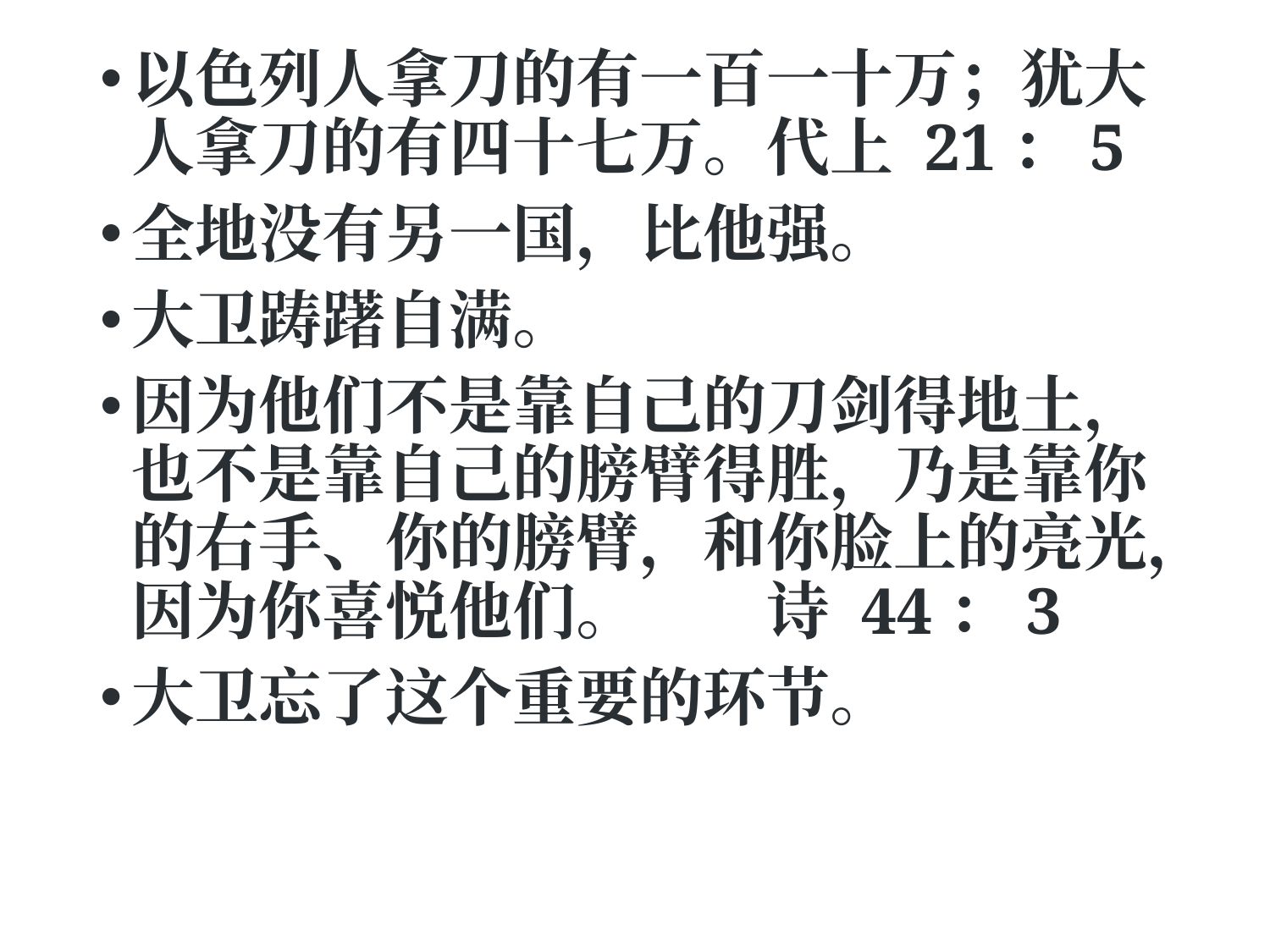

以色列人拿刀的有一百一十万；犹大人拿刀的有四十七万。代上 21：5
全地没有另一国，比他强。
大卫踌躇自满。
因为他们不是靠自己的刀剑得地土，也不是靠自己的膀臂得胜，乃是靠你的右手、你的膀臂，和你脸上的亮光，因为你喜悦他们。 	诗 44：3
大卫忘了这个重要的环节。